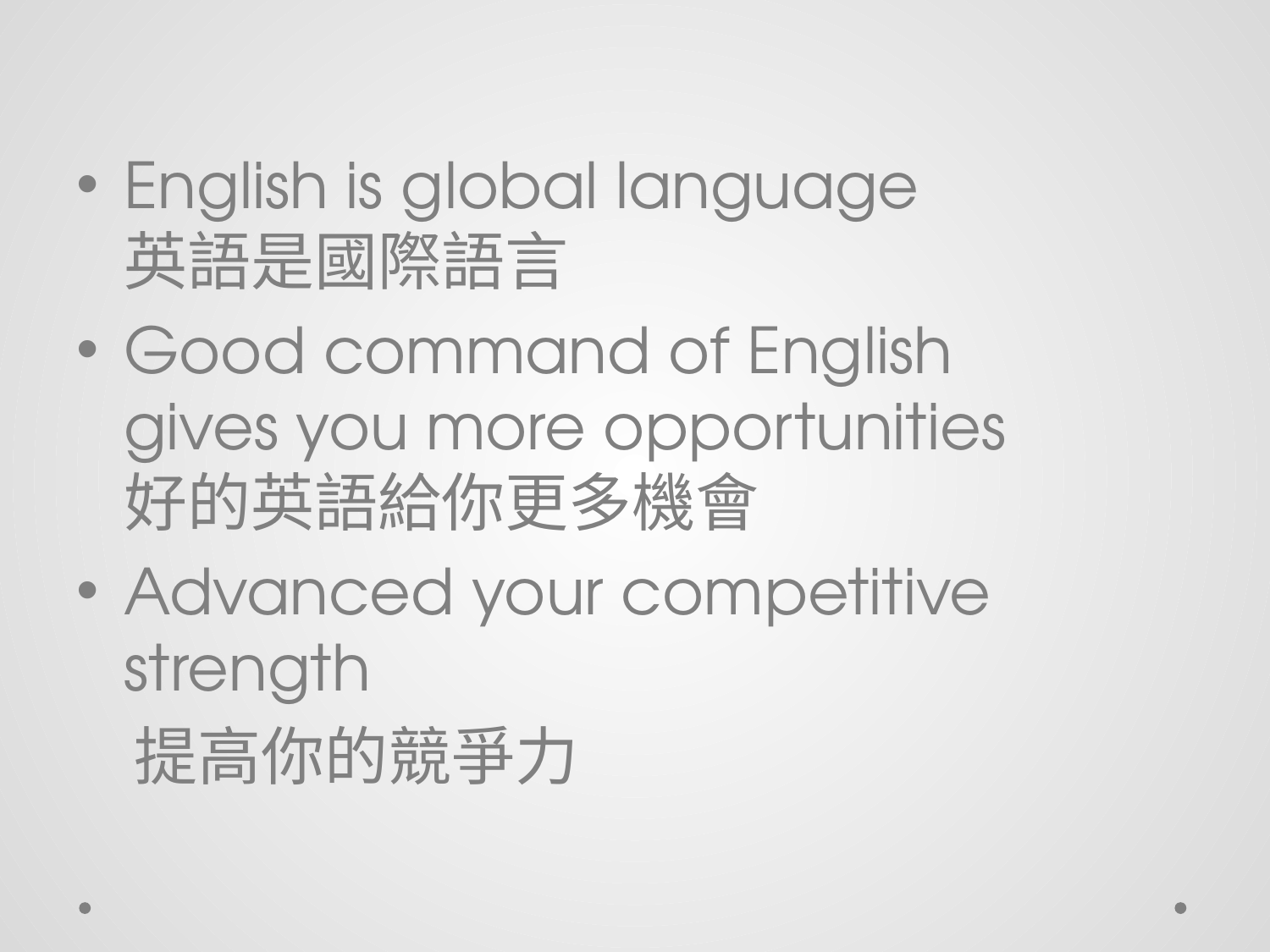

#
English is global language        英語是國際語言
Good command of English gives you more opportunities好的英語給你更多機會
Advanced your competitive strength
   提高你的競爭力